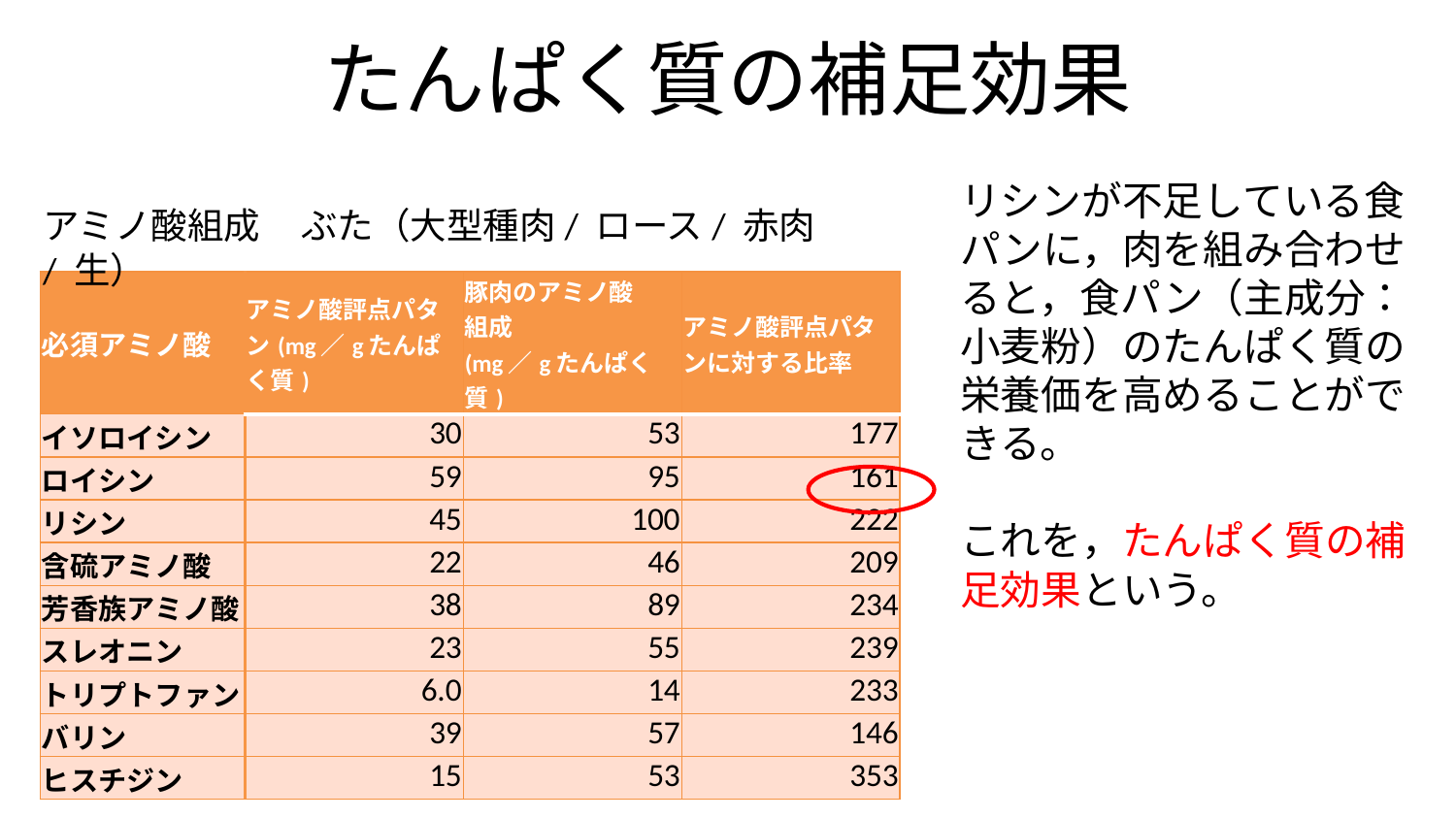

# たんぱく質の補足効果
リシンが不足している食パンに，肉を組み合わせると，食パン（主成分：小麦粉）のたんぱく質の栄養価を高めることができる。

これを，たんぱく質の補足効果という。
アミノ酸組成　ぶた（大型種肉/ ロース/ 赤肉/ 生）
| 必須アミノ酸 | アミノ酸評点パタン(mg／gたんぱく質) | 豚肉のアミノ酸 組成 (mg／gたんぱく質) | アミノ酸評点パタンに対する比率 |
| --- | --- | --- | --- |
| イソロイシン | 30 | 53 | 177 |
| ロイシン | 59 | 95 | 161 |
| リシン | 45 | 100 | 222 |
| 含硫アミノ酸 | 22 | 46 | 209 |
| 芳香族アミノ酸 | 38 | 89 | 234 |
| スレオニン | 23 | 55 | 239 |
| トリプトファン | 6.0 | 14 | 233 |
| バリン | 39 | 57 | 146 |
| ヒスチジン | 15 | 53 | 353 |